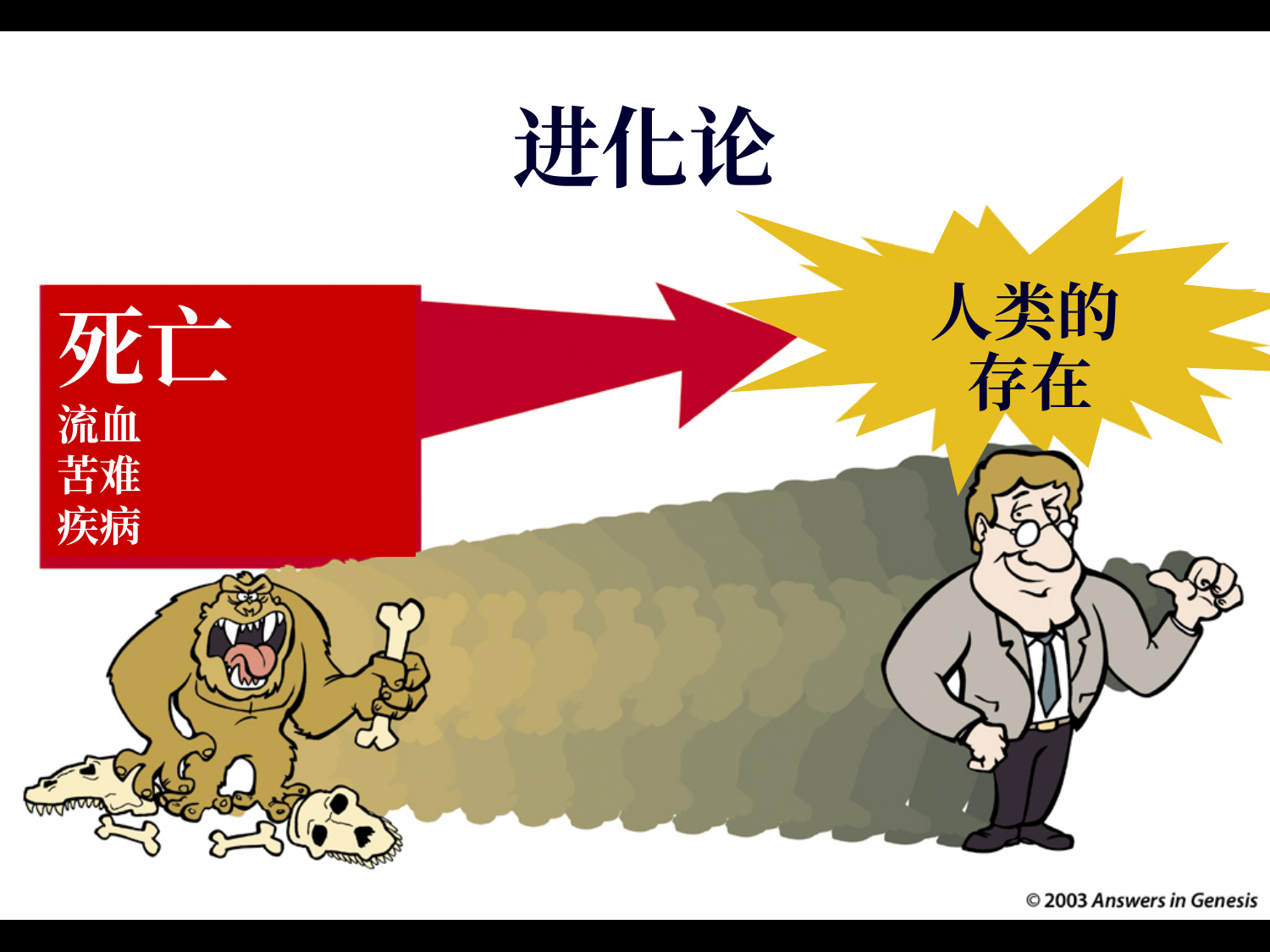

#
进化论

人类的

死亡
流血
苦难
疾病
存在